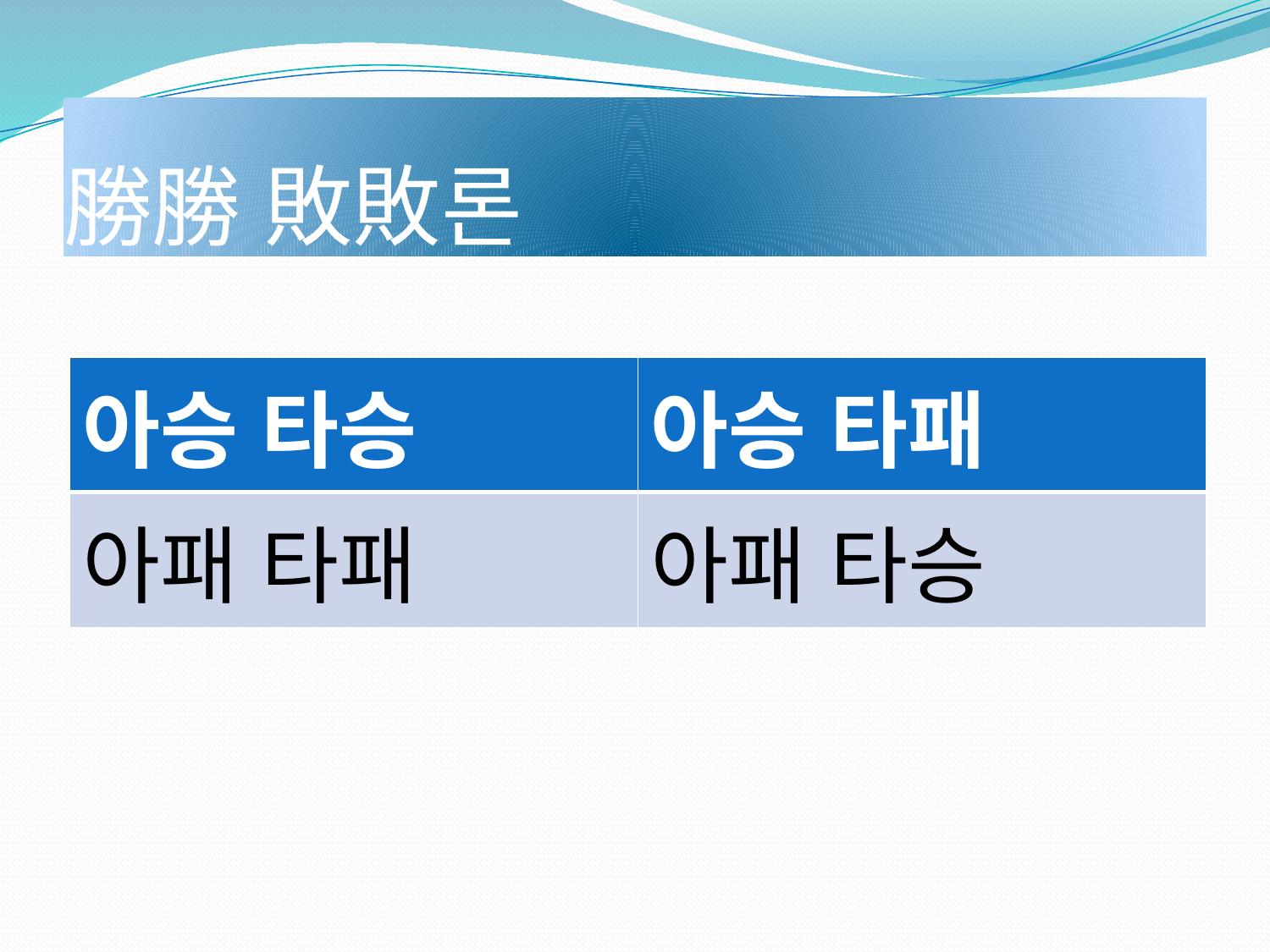

# 勝勝 敗敗론
| 아승 타승 | 아승 타패 |
| --- | --- |
| 아패 타패 | 아패 타승 |